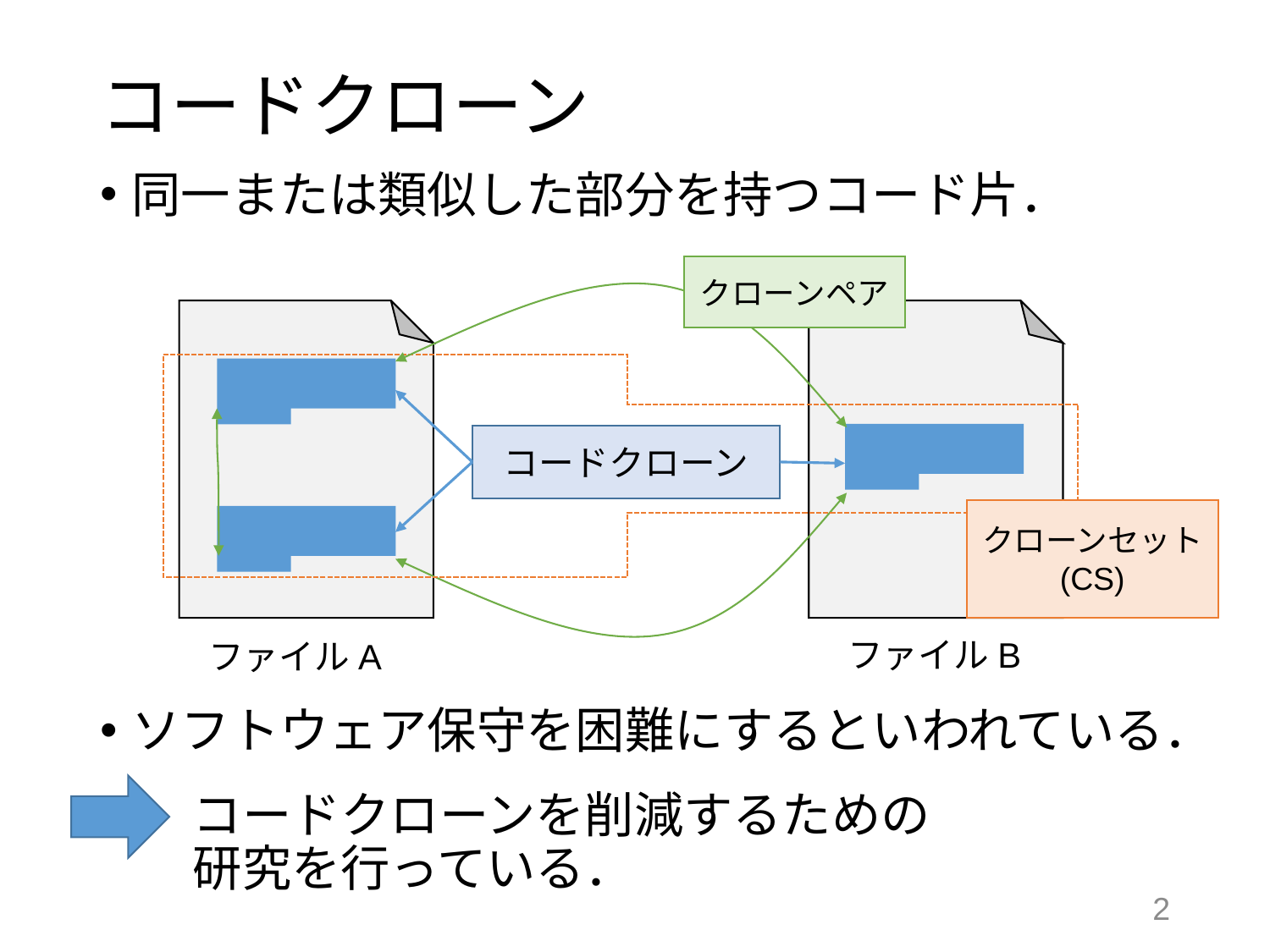

# コードクローン
同一または類似した部分を持つコード片．
クローンペア

コードクローン

クローンセット
(CS)

ファイルB
ファイルA
ソフトウェア保守を困難にするといわれている．

コードクローンを削減するための　　　　　　研究を行っている．
2